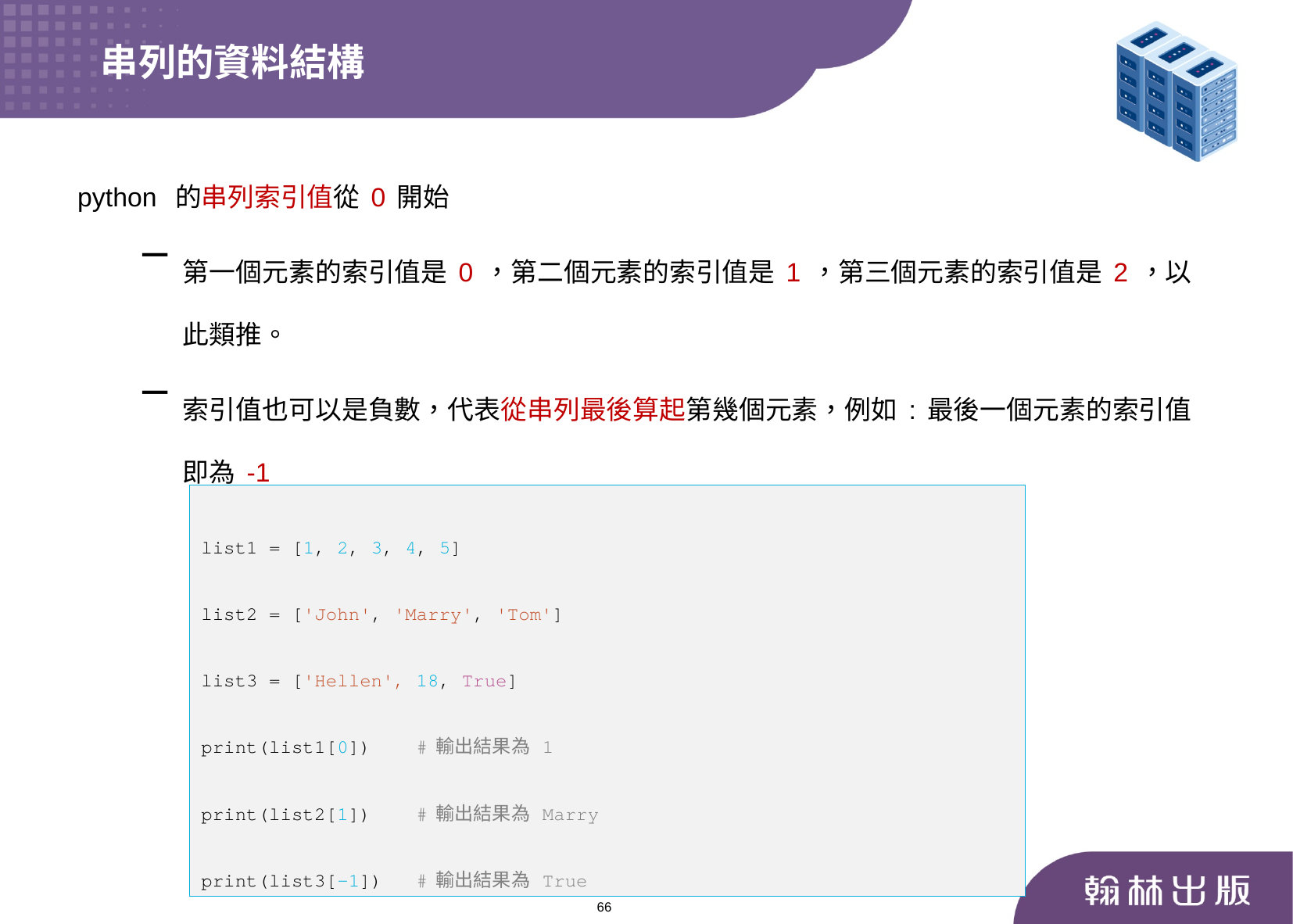

串列的資料結構
python 的串列索引值從0開始
第一個元素的索引值是0，第二個元素的索引值是1，第三個元素的索引值是2，以此類推。
索引值也可以是負數，代表從串列最後算起第幾個元素，例如:最後一個元素的索引值即為-1
list1 = [1, 2, 3, 4, 5]
list2 = ['John', 'Marry', 'Tom']
list3 = ['Hellen', 18, True]
print(list1[0])    #輸出結果為 1
print(list2[1])    #輸出結果為 Marry
print(list3[-1])   #輸出結果為 True
66